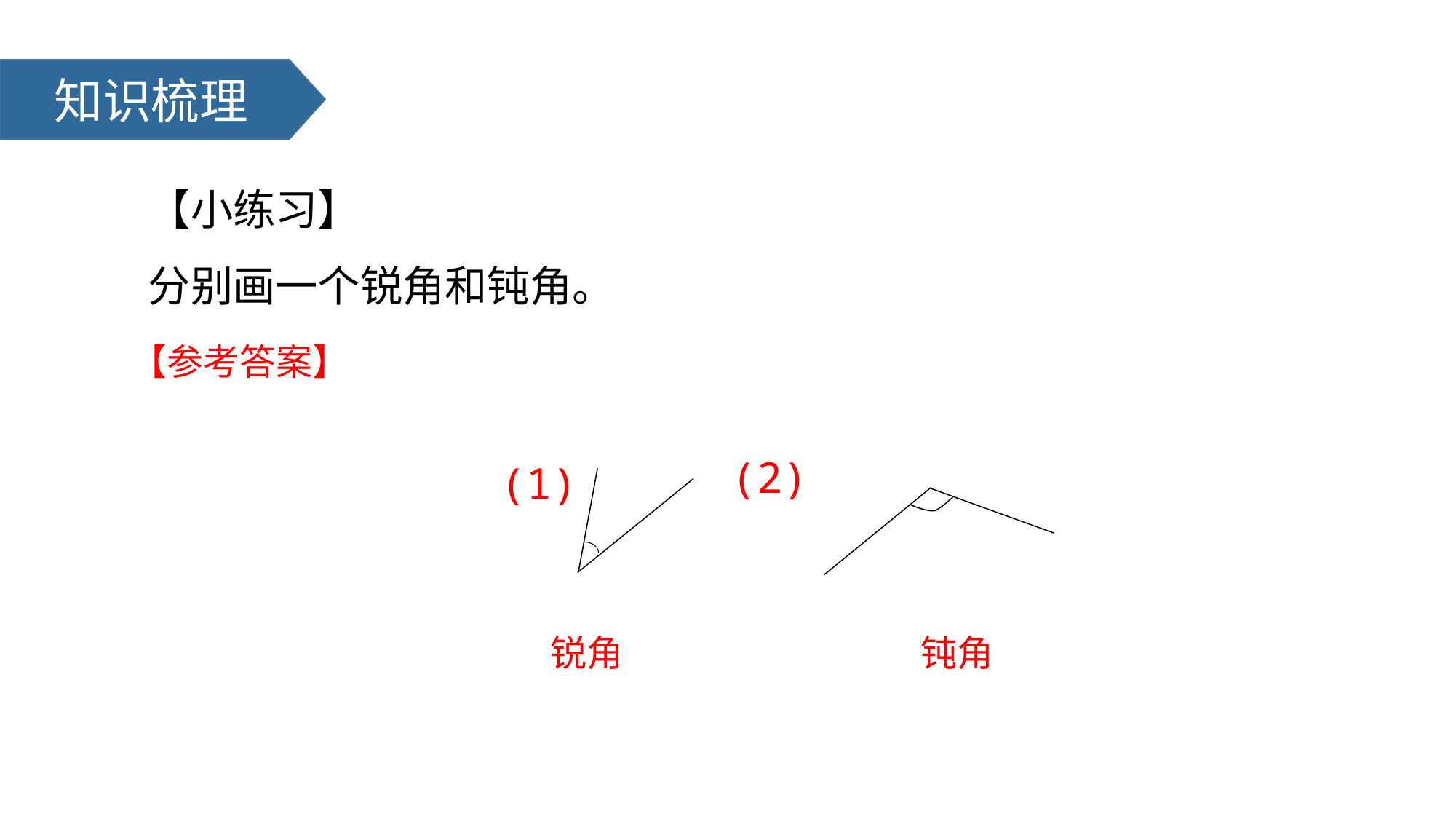

知识梳理
【小练习】
分别画一个锐角和钝角。
【参考答案】
(2)
(1)

锐角
钝角